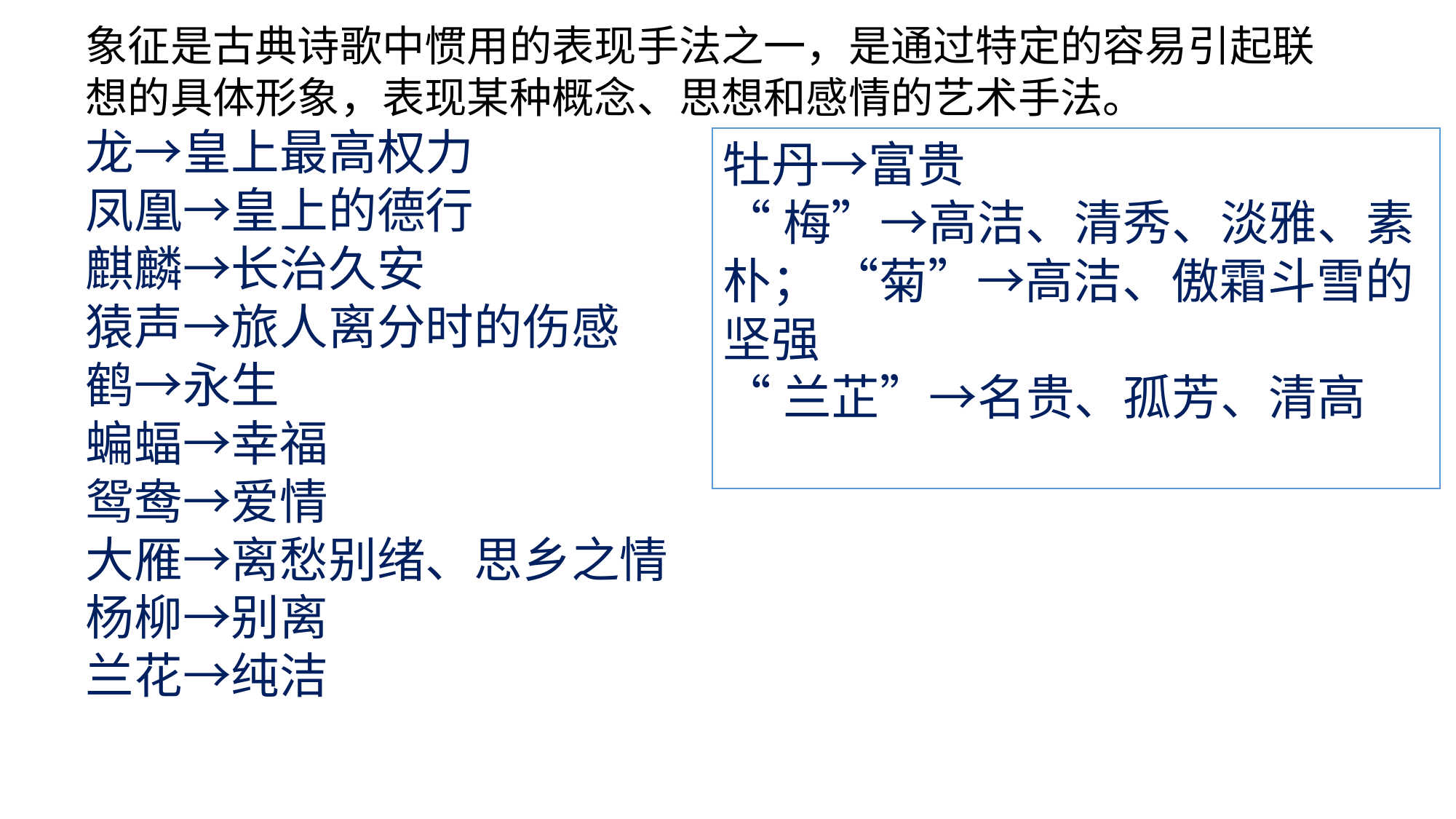

象征是古典诗歌中惯用的表现手法之一，是通过特定的容易引起联想的具体形象，表现某种概念、思想和感情的艺术手法。
龙→皇上最高权力
凤凰→皇上的德行
麒麟→长治久安
猿声→旅人离分时的伤感
鹤→永生
蝙蝠→幸福
鸳鸯→爱情
大雁→离愁别绪、思乡之情
杨柳→别离
兰花→纯洁
牡丹→富贵
“梅”→高洁、清秀、淡雅、素朴； “菊”→高洁、傲霜斗雪的坚强
“兰芷”→名贵、孤芳、清高